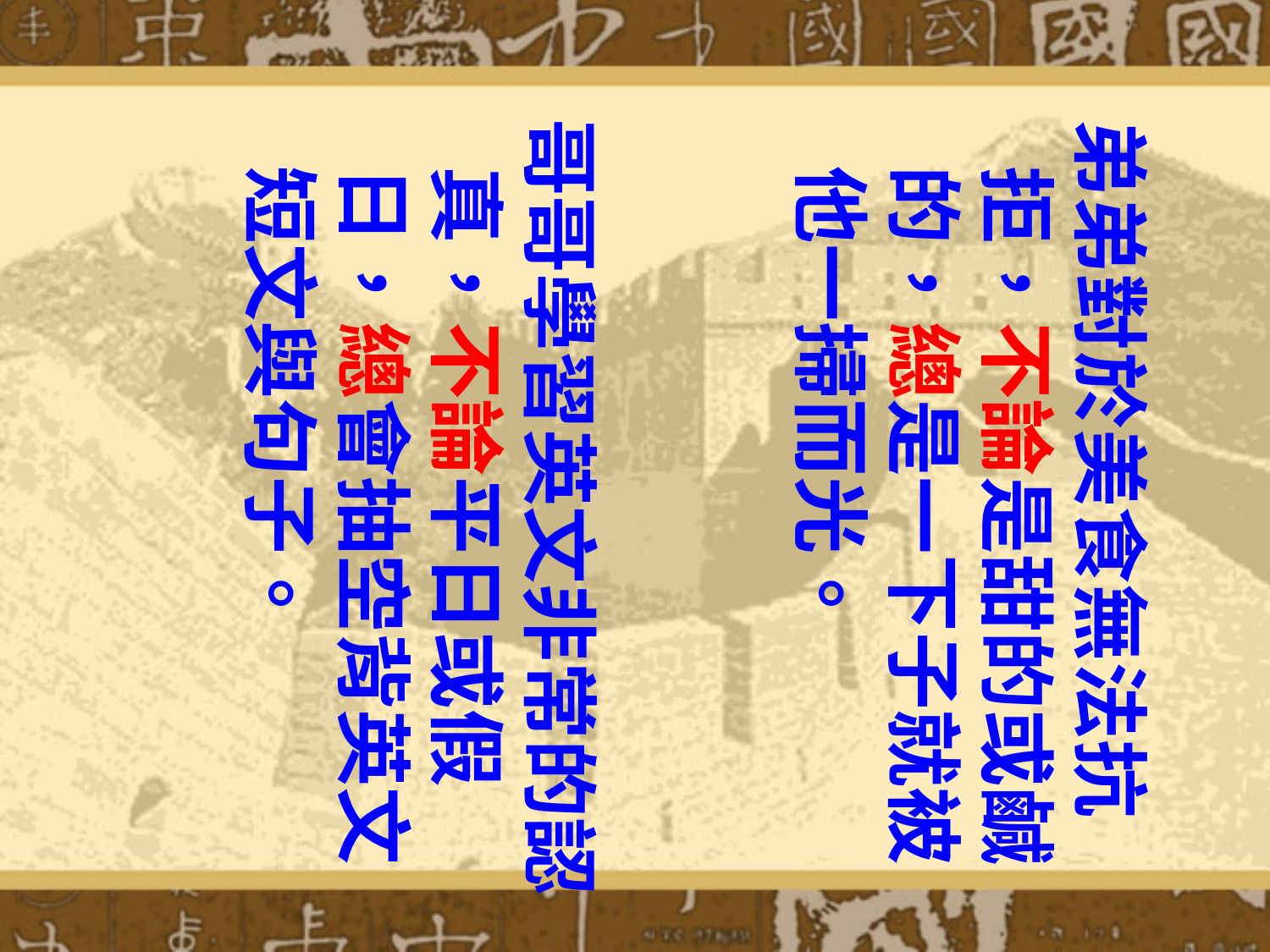

哥哥學習英文非常的認真，不論平日或假日，總會抽空背英文短文與句子。
弟弟對於美食無法抗拒，不論是甜的或鹹的，總是一下子就被他一掃而光。